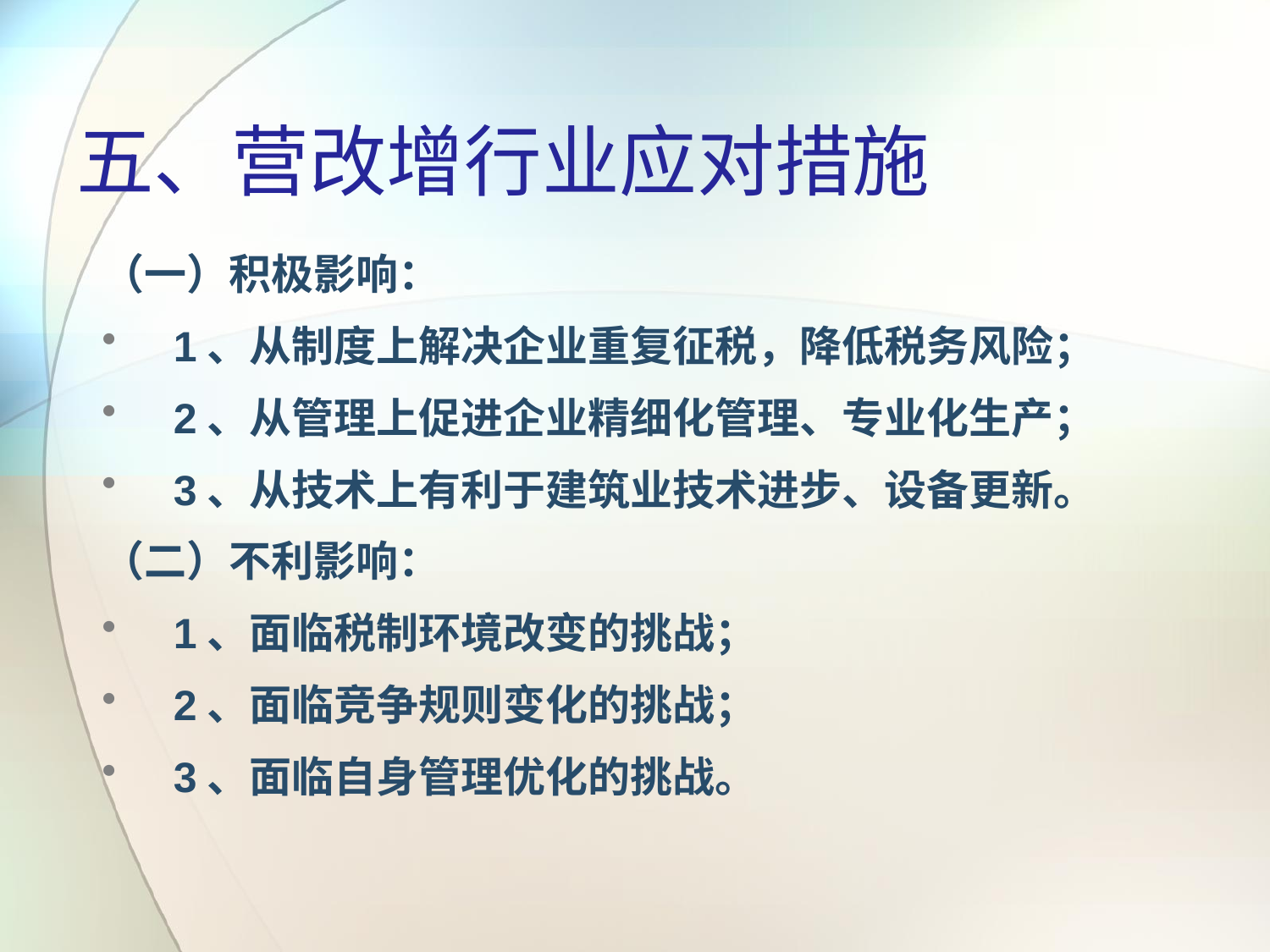

# 五、营改增行业应对措施
（一）积极影响：
  1、从制度上解决企业重复征税，降低税务风险；
  2、从管理上促进企业精细化管理、专业化生产；
  3、从技术上有利于建筑业技术进步、设备更新。
（二）不利影响：
  1、面临税制环境改变的挑战；
  2、面临竞争规则变化的挑战；
  3、面临自身管理优化的挑战。